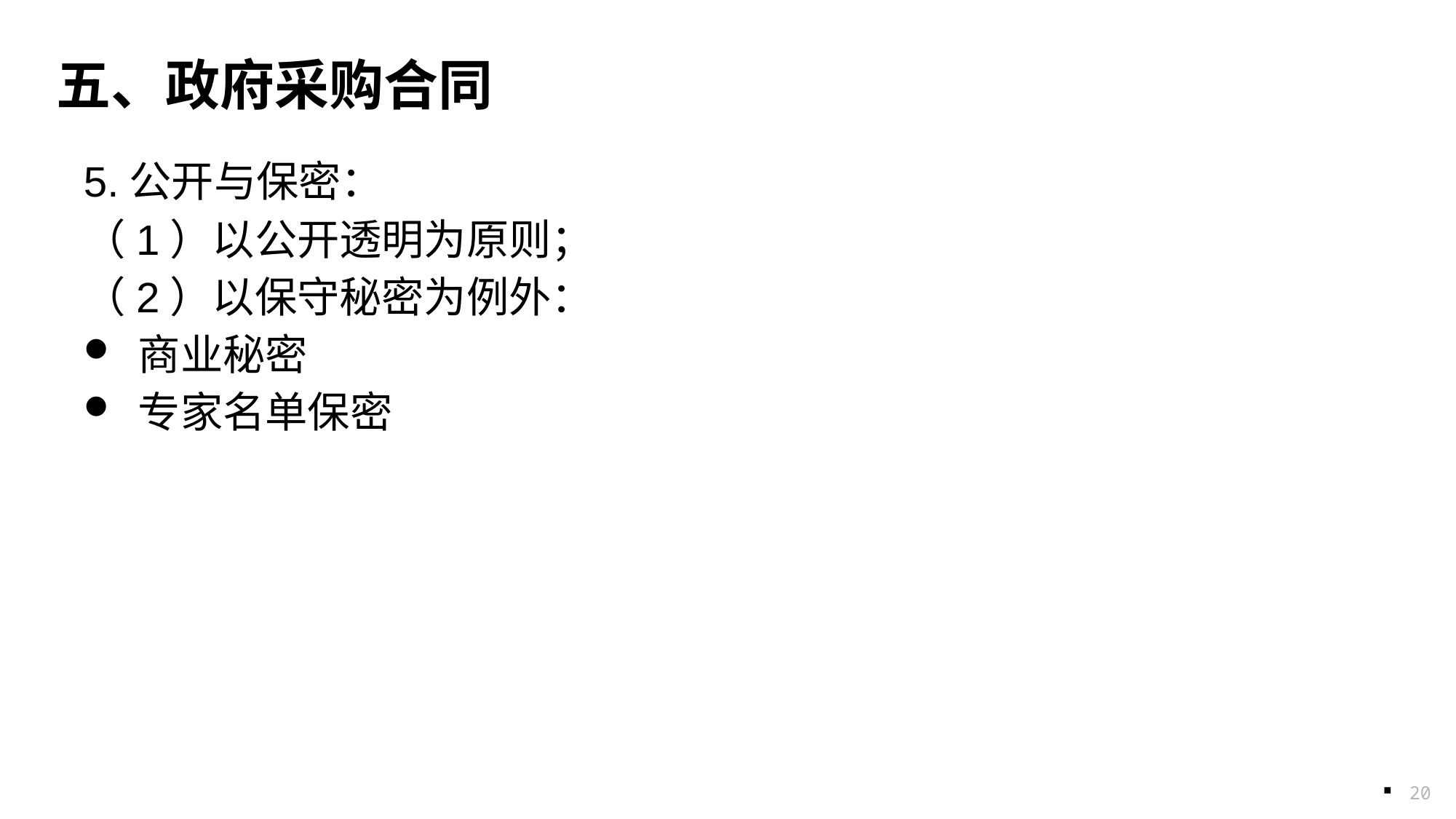

5.公开与保密：
（1）以公开透明为原则；
（2）以保守秘密为例外：
商业秘密
专家名单保密
五、政府采购合同

20